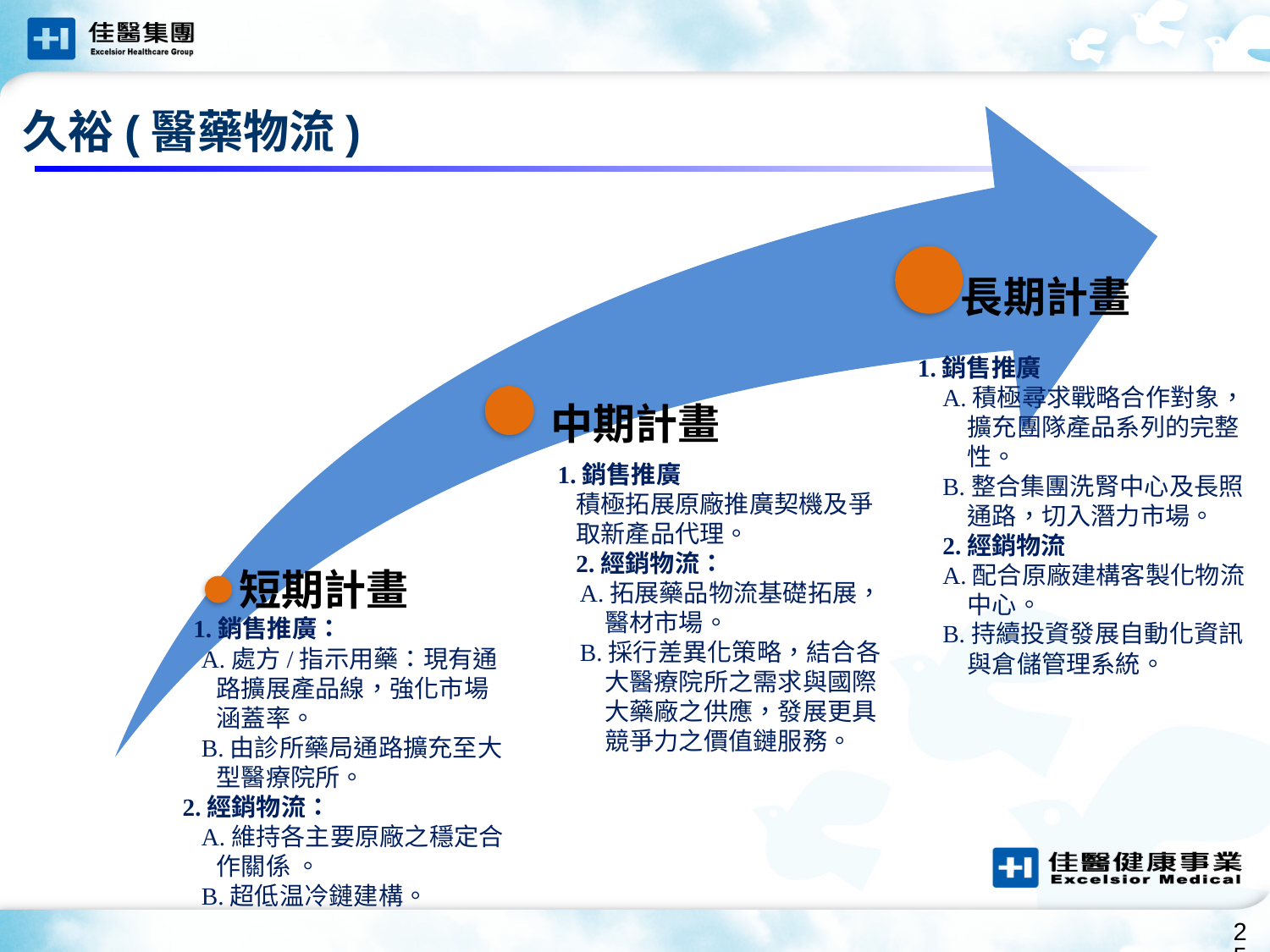

久裕(醫藥物流)
短期計畫
中期計畫
長期計畫

1.銷售推廣
A.積極尋求戰略合作對象，擴充團隊產品系列的完整性。
B.整合集團洗腎中心及長照通路，切入潛力市場。
2.經銷物流
A.配合原廠建構客製化物流中心。
B.持續投資發展自動化資訊與倉儲管理系統。
1.銷售推廣
積極拓展原廠推廣契機及爭取新產品代理。
2.經銷物流：
A.拓展藥品物流基礎拓展，醫材市場。
B.採行差異化策略，結合各大醫療院所之需求與國際大藥廠之供應，發展更具競爭力之價值鏈服務。

 1.銷售推廣：
A.處方/指示用藥：現有通路擴展產品線，強化市場涵蓋率。
B.由診所藥局通路擴充至大型醫療院所。
 2.經銷物流：
A.維持各主要原廠之穩定合作關係 。
B.超低温冷鏈建構。
25